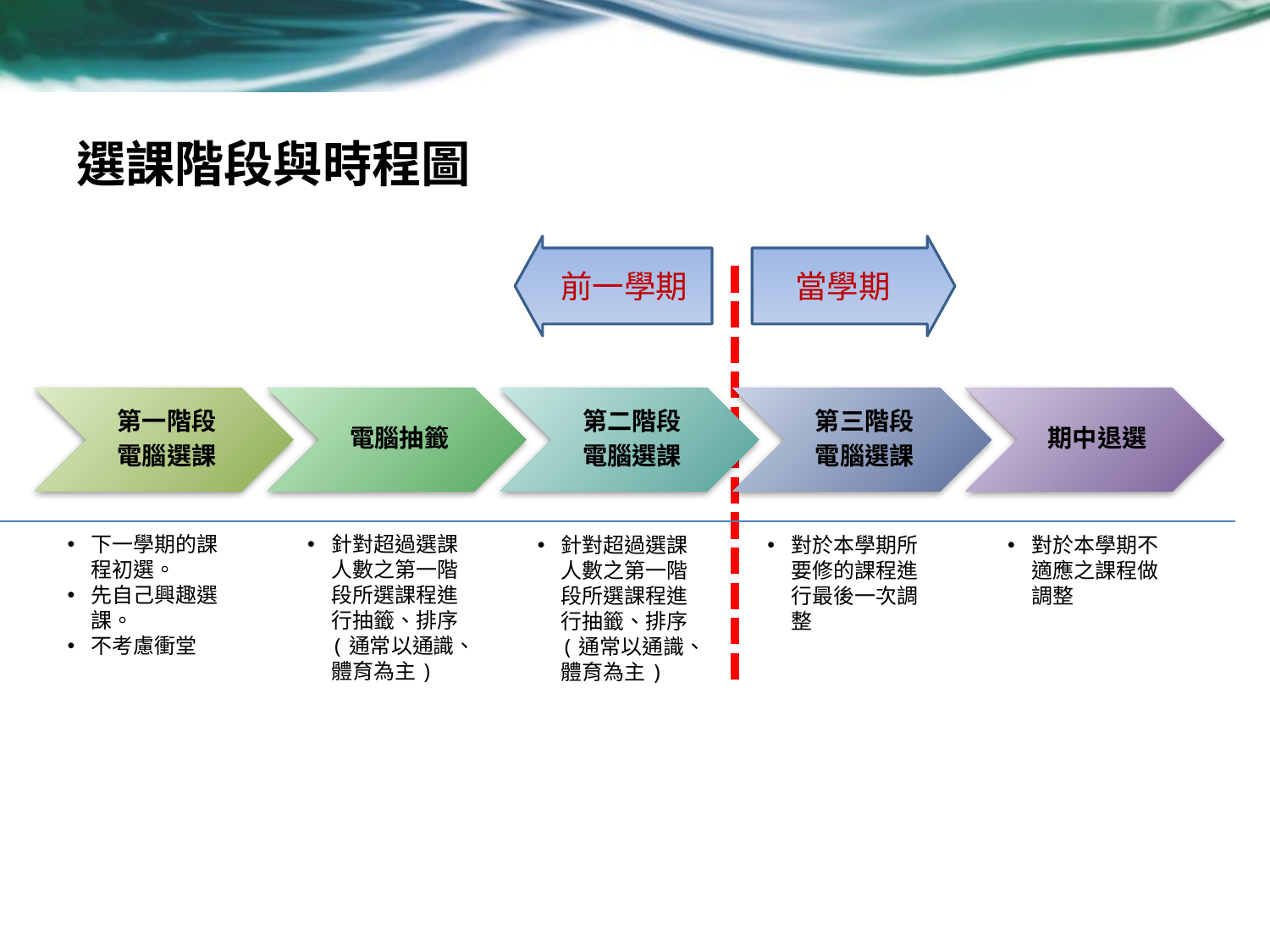

# 選課階段與時程圖
前一學期
當學期
第一階段
電腦選課
電腦抽籤
第二階段
電腦選課
第三階段
電腦選課
期中退選
下一學期的課程初選。
先自己興趣選課。
不考慮衝堂
針對超過選課人數之第一階段所選課程進行抽籤、排序(通常以通識、體育為主)
針對超過選課人數之第一階段所選課程進行抽籤、排序(通常以通識、體育為主)
對於本學期所要修的課程進行最後一次調整
對於本學期不適應之課程做調整